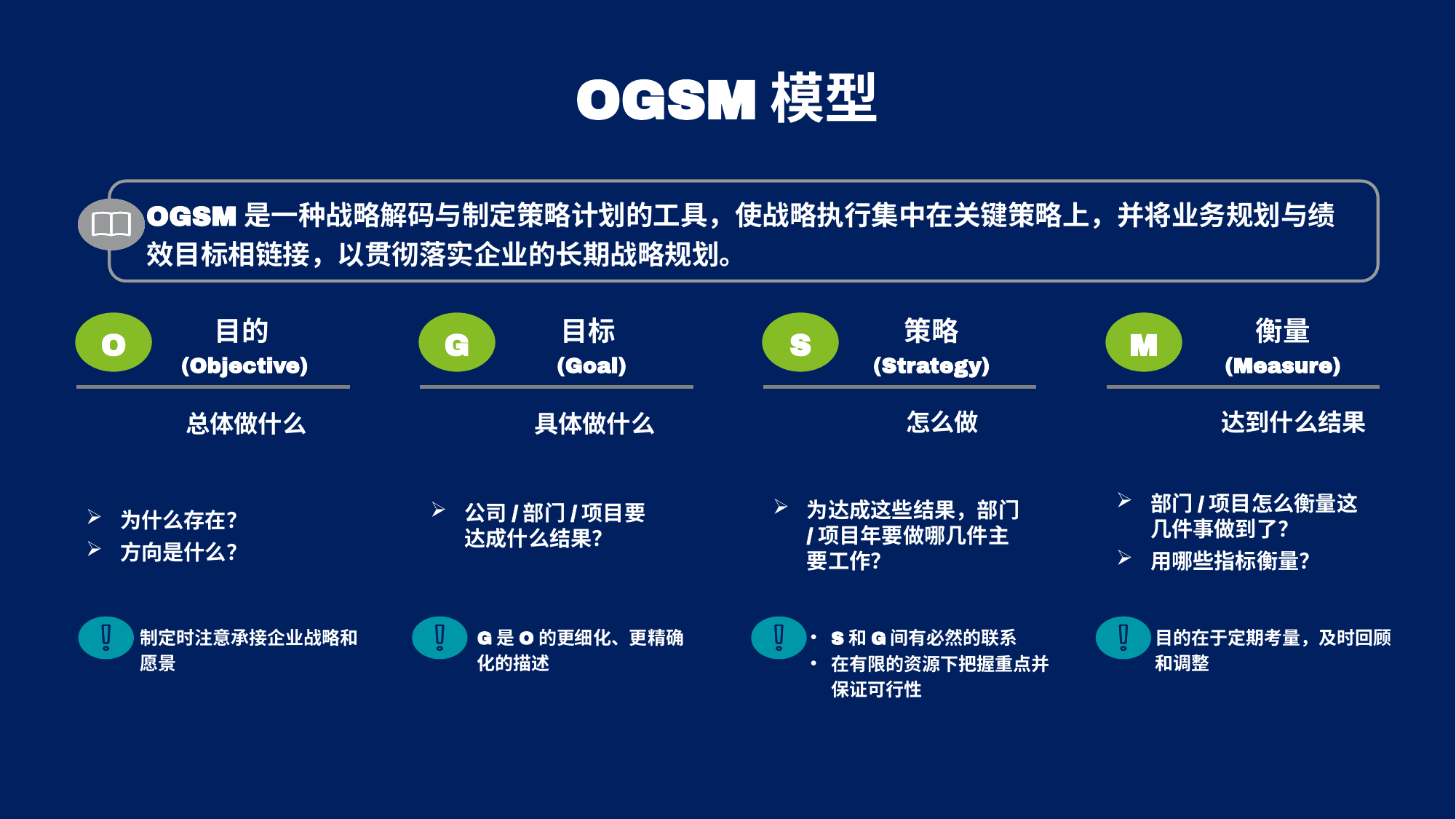

OGSM模型
OGSM是一种战略解码与制定策略计划的工具，使战略执行集中在关键策略上，并将业务规划与绩效目标相链接，以贯彻落实企业的长期战略规划。

目的
(Objective)
O
策略
(Strategy)
S
目标
 (Goal)
G
衡量
(Measure)
M
怎么做
达到什么结果
总体做什么
具体做什么
部门/项目怎么衡量这几件事做到了？
用哪些指标衡量？
为达成这些结果，部门/项目年要做哪几件主要工作？
公司/部门/项目要达成什么结果？
为什么存在？
方向是什么？

S和G间有必然的联系
在有限的资源下把握重点并保证可行性
制定时注意承接企业战略和愿景
G是O的更细化、更精确化的描述
目的在于定期考量，及时回顾和调整